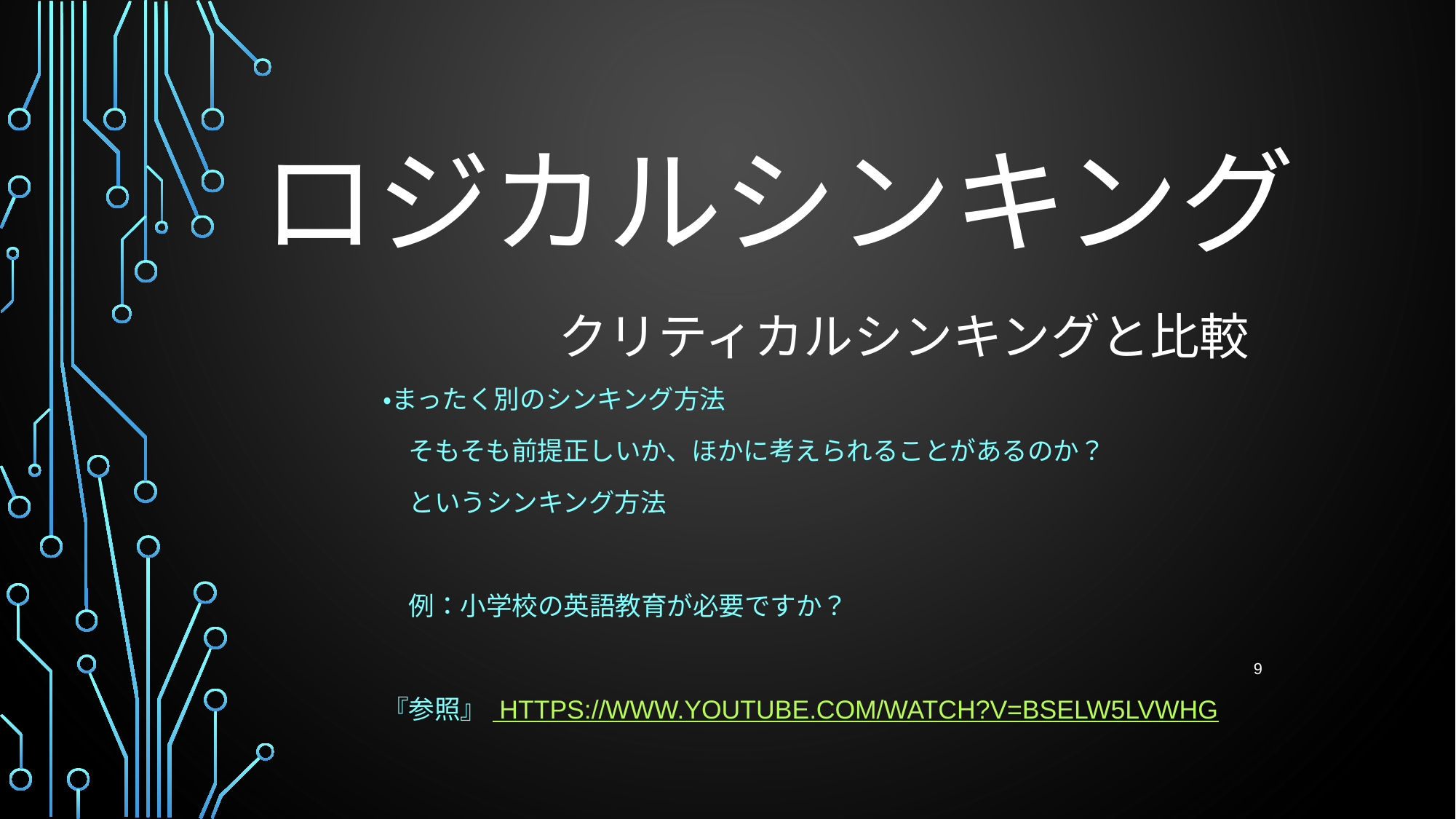

# ロジカルシンキング
クリティカルシンキングと比較
・まったく別のシンキング方法
　そもそも前提正しいか、ほかに考えられることがあるのか？
　というシンキング方法

　例：小学校の英語教育が必要ですか？

『参照』 https://www.youtube.com/watch?v=BSELw5lvwHg
9